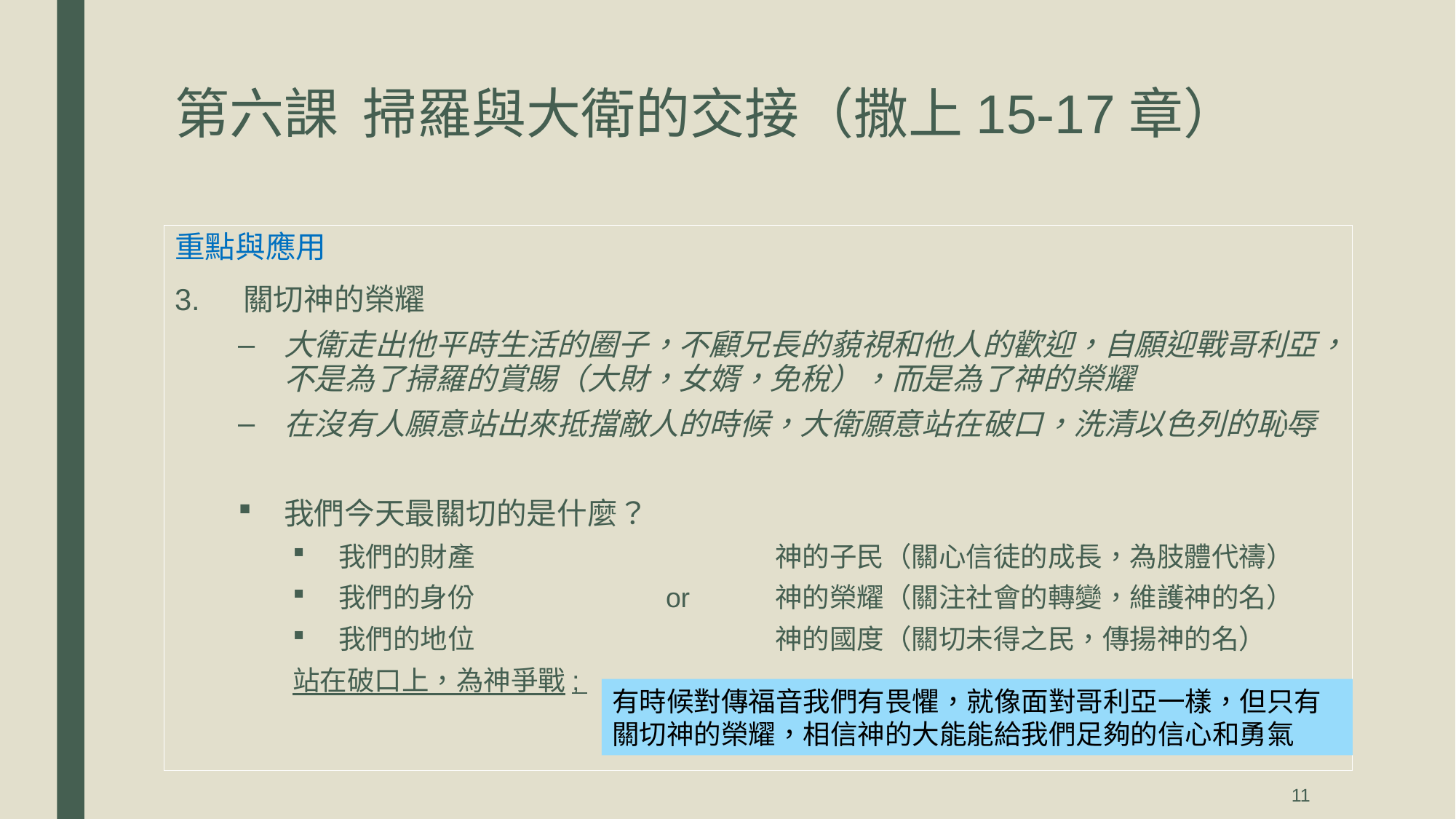

# 第六課  掃羅與大衛的交接（撒上15-17章）
重點與應用
 關切神的榮耀
大衛走出他平時生活的圈子，不顧兄長的藐視和他人的歡迎，自願迎戰哥利亞，不是為了掃羅的賞賜（大財，女婿，免稅），而是為了神的榮耀
在沒有人願意站出來抵擋敵人的時候，大衛願意站在破口，洗清以色列的恥辱

我們今天最關切的是什麼？
我們的財產			神的子民（關心信徒的成長，為肢體代禱）
我們的身份		or	神的榮耀（關注社會的轉變，維護神的名）
我們的地位			神的國度（關切未得之民，傳揚神的名）
站在破口上，為神爭戰;
有時候對傳福音我們有畏懼，就像面對哥利亞一樣，但只有關切神的榮耀，相信神的大能能給我們足夠的信心和勇氣
11